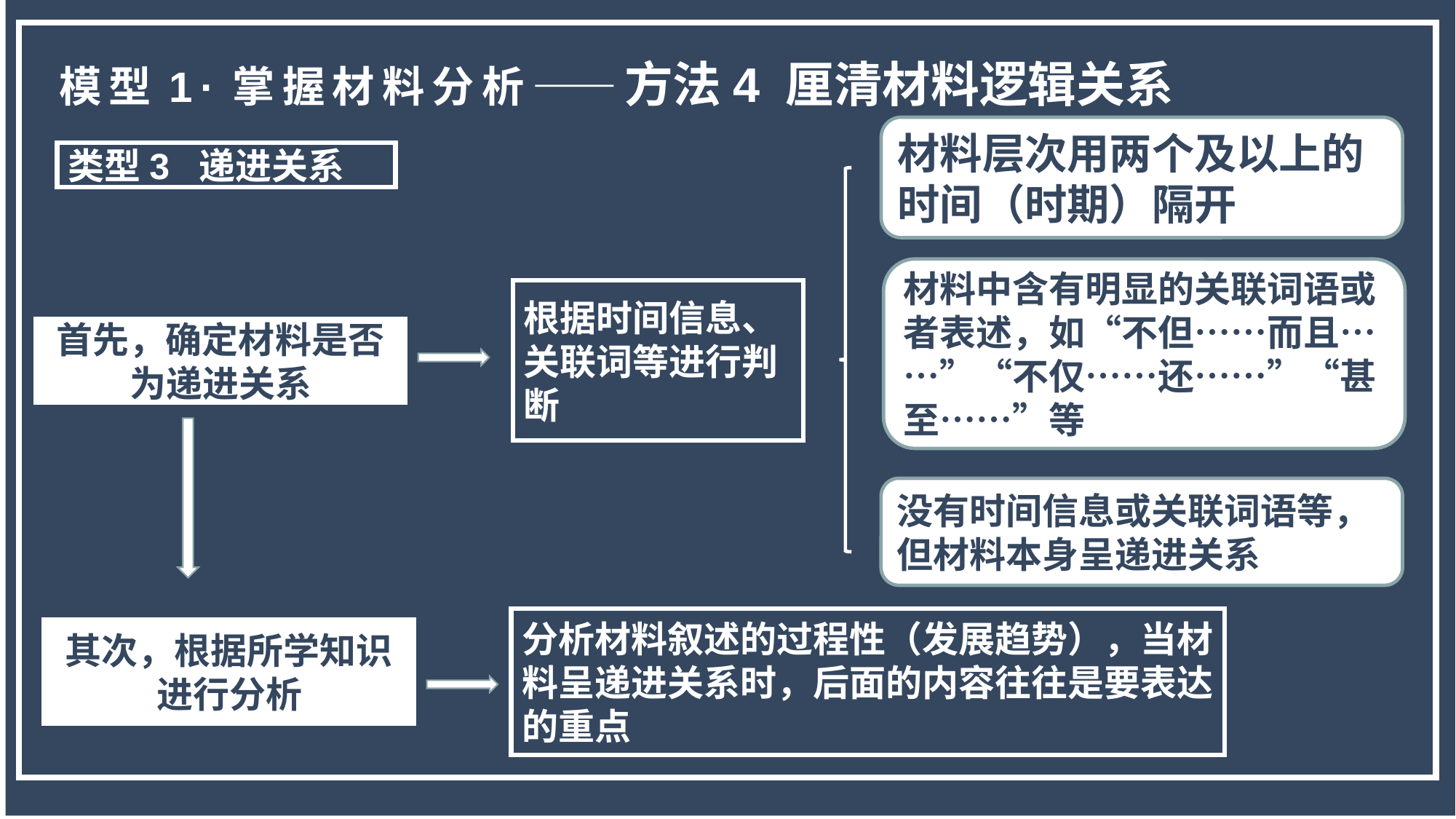

模型1·掌握材料分析——方法4 厘清材料逻辑关系

材料层次用两个及以上的时间（时期）隔开
类型3  递进关系

材料中含有明显的关联词语或者表述，如“不但……而且……”“不仅……还……”“甚至……”等
根据时间信息、关联词等进行判断
首先，确定材料是否为递进关系

没有时间信息或关联词语等，但材料本身呈递进关系
分析材料叙述的过程性（发展趋势），当材料呈递进关系时，后面的内容往往是要表达的重点
其次，根据所学知识进行分析